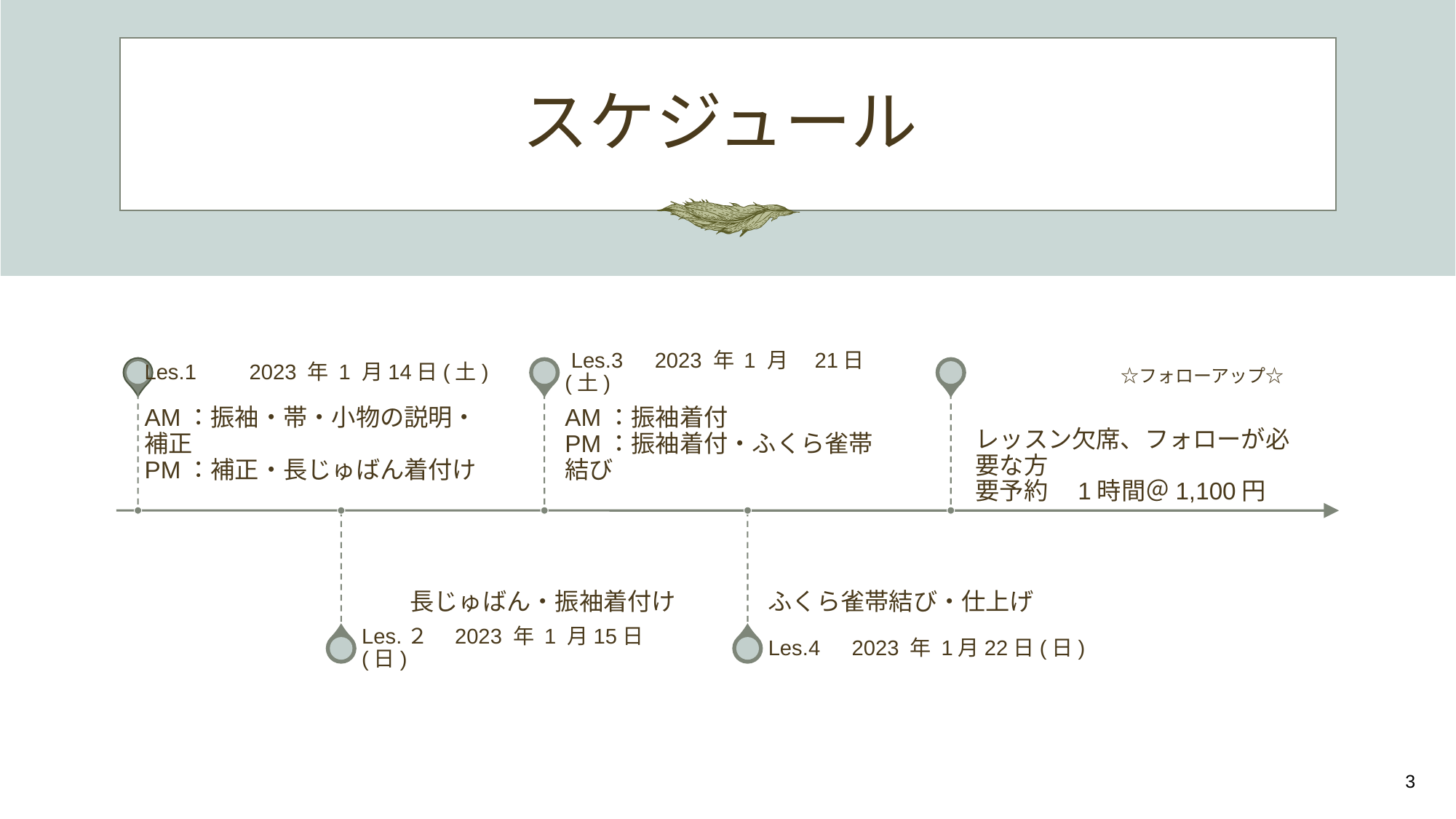

# スケジュール
AM：振袖・帯・小物の説明・補正
PM：補正・長じゅばん着付け
Les.1　　2023 年 1 月14日(土)
　　長じゅばん・振袖着付け
Les.２　2023 年 1 月15日(日)
AM：振袖着付
PM：振袖着付・ふくら雀帯結び
 Les.3　2023 年 1 月　21日(土)
ふくら雀帯結び・仕上げ
Les.4　2023 年 1月22日(日)
レッスン欠席、フォローが必要な方
要予約　1時間＠1,100円
　　　　　　　　☆フォローアップ☆
3